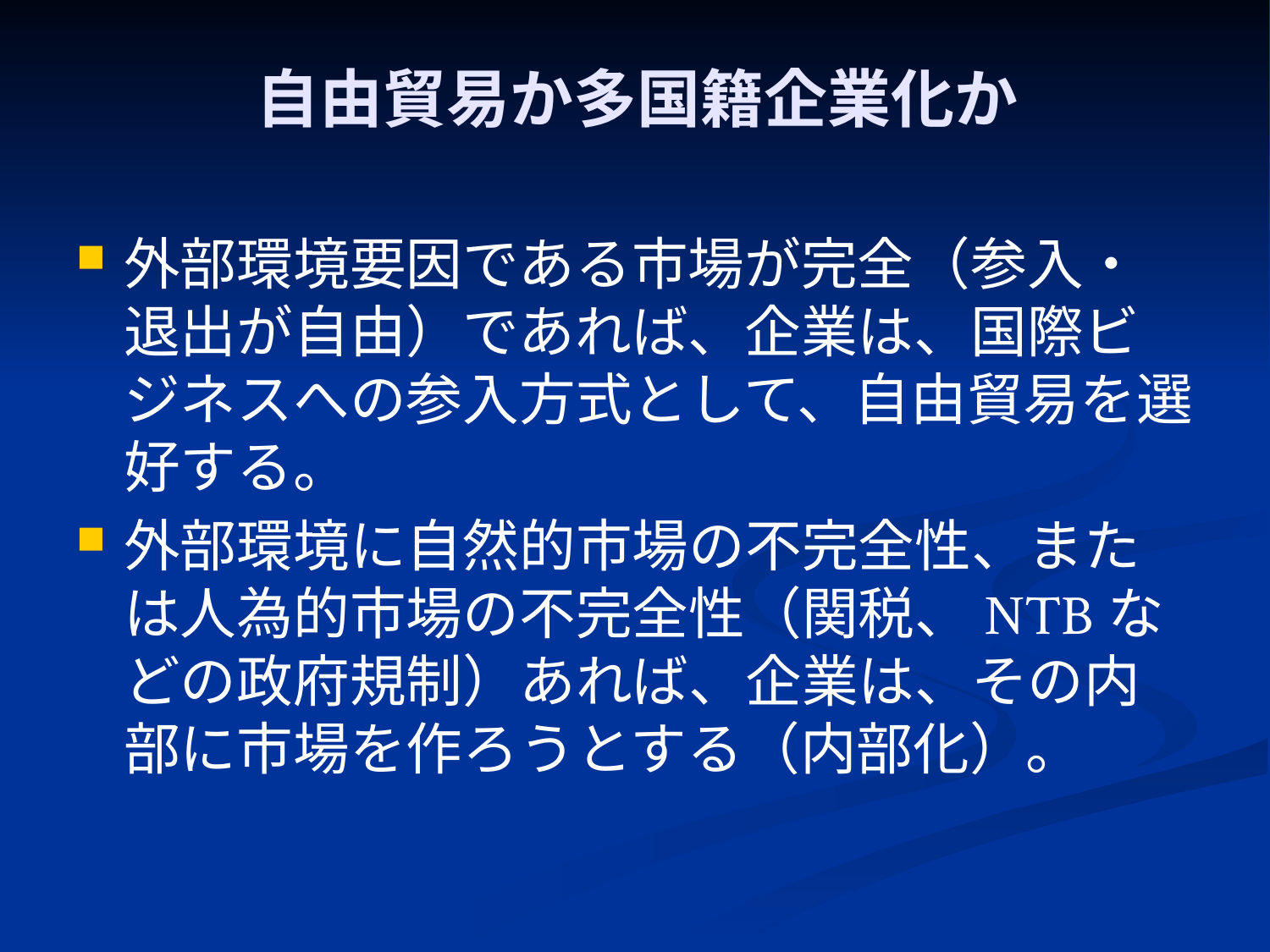

# 自由貿易か多国籍企業化か
外部環境要因である市場が完全（参入・退出が自由）であれば、企業は、国際ビジネスへの参入方式として、自由貿易を選好する。
外部環境に自然的市場の不完全性、または人為的市場の不完全性（関税、NTBなどの政府規制）あれば、企業は、その内部に市場を作ろうとする（内部化）。